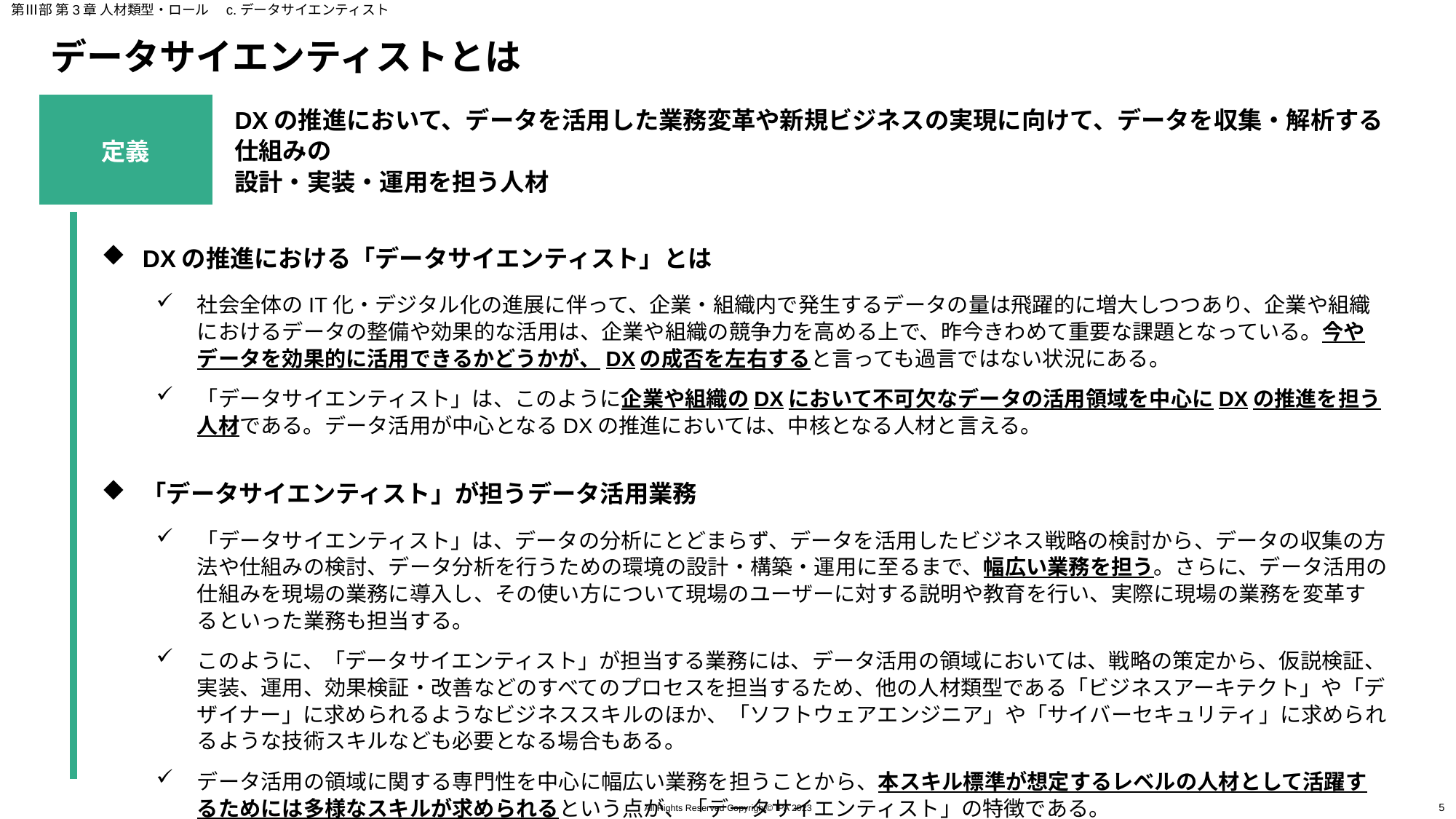

第Ⅲ部 第3章 人材類型・ロール　c.データサイエンティスト
# データサイエンティストとは
定義
DXの推進において、データを活用した業務変革や新規ビジネスの実現に向けて、データを収集・解析する仕組みの
設計・実装・運用を担う人材
DXの推進における「データサイエンティスト」とは
社会全体のIT化・デジタル化の進展に伴って、企業・組織内で発生するデータの量は飛躍的に増大しつつあり、企業や組織におけるデータの整備や効果的な活用は、企業や組織の競争力を高める上で、昨今きわめて重要な課題となっている。今やデータを効果的に活用できるかどうかが、DXの成否を左右すると言っても過言ではない状況にある。
「データサイエンティスト」は、このように企業や組織のDXにおいて不可欠なデータの活用領域を中心にDXの推進を担う人材である。データ活用が中心となるDXの推進においては、中核となる人材と言える。
「データサイエンティスト」が担うデータ活用業務
「データサイエンティスト」は、データの分析にとどまらず、データを活用したビジネス戦略の検討から、データの収集の方法や仕組みの検討、データ分析を行うための環境の設計・構築・運用に至るまで、幅広い業務を担う。さらに、データ活用の仕組みを現場の業務に導入し、その使い方について現場のユーザーに対する説明や教育を行い、実際に現場の業務を変革するといった業務も担当する。
このように、「データサイエンティスト」が担当する業務には、データ活用の領域においては、戦略の策定から、仮説検証、実装、運用、効果検証・改善などのすべてのプロセスを担当するため、他の人材類型である「ビジネスアーキテクト」や「デザイナー」に求められるようなビジネススキルのほか、「ソフトウェアエンジニア」や「サイバーセキュリティ」に求められるような技術スキルなども必要となる場合もある。
データ活用の領域に関する専門性を中心に幅広い業務を担うことから、本スキル標準が想定するレベルの人材として活躍するためには多様なスキルが求められるという点が、「データサイエンティスト」の特徴である。
5